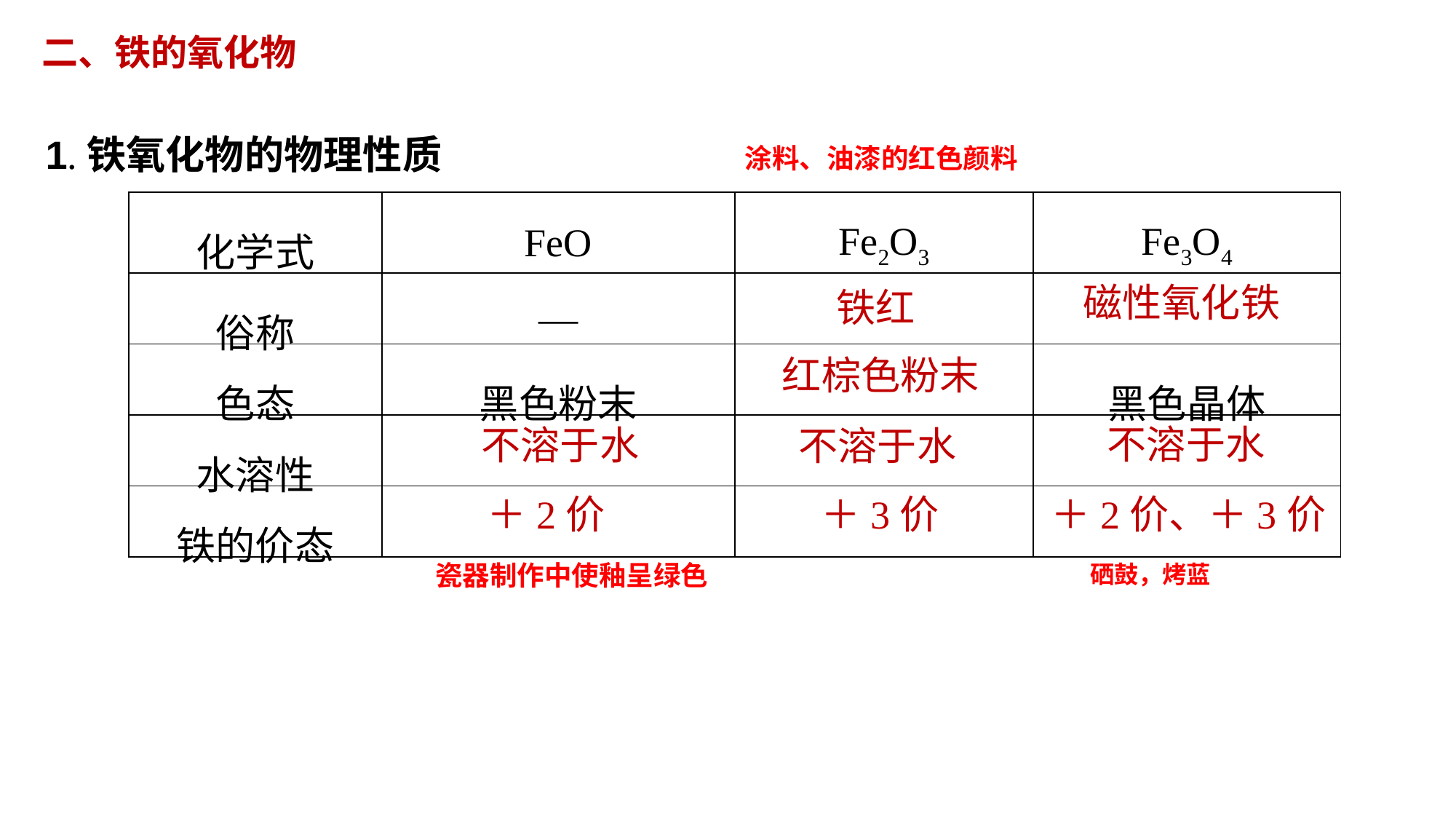

二、铁的氧化物
1.铁氧化物的物理性质
涂料、油漆的红色颜料
| 化学式 | FeO | Fe2O3 | Fe3O4 |
| --- | --- | --- | --- |
| 俗称 | — |  |  |
| 色态 | 黑色粉末 |  | 黑色晶体 |
| 水溶性 |  |  |  |
| 铁的价态 |  |  |  |
磁性氧化铁
铁红
红棕色粉末
不溶于水
不溶于水
不溶于水
＋3价
＋2价、＋3价
＋2价
瓷器制作中使釉呈绿色
硒鼓，烤蓝